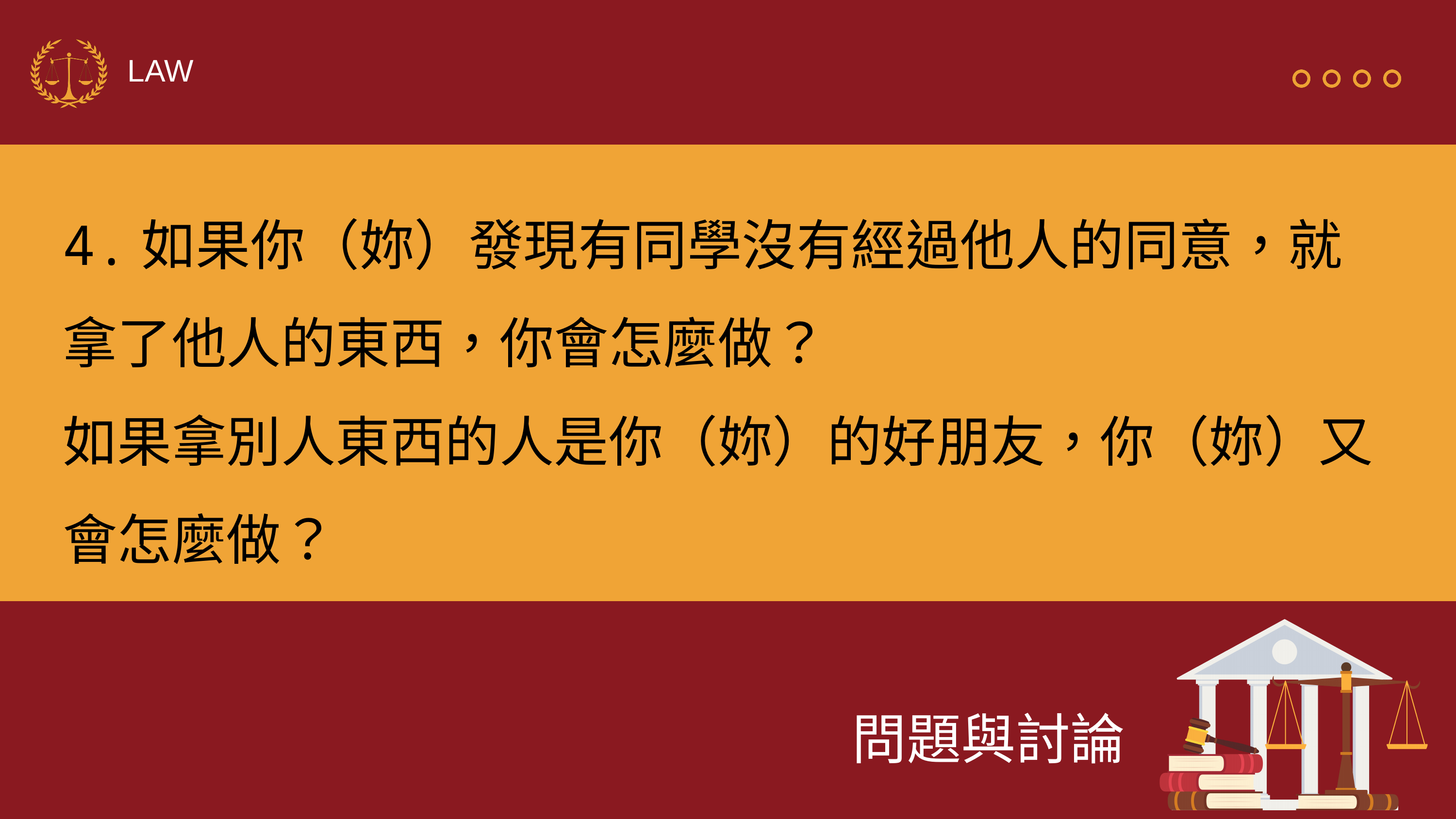

LAW

4.如果你（妳）發現有同學沒有經過他人的同意，就拿了他人的東西，你會怎麼做？
如果拿別人東西的人是你（妳）的好朋友，你（妳）又會怎麼做？

問題與討論